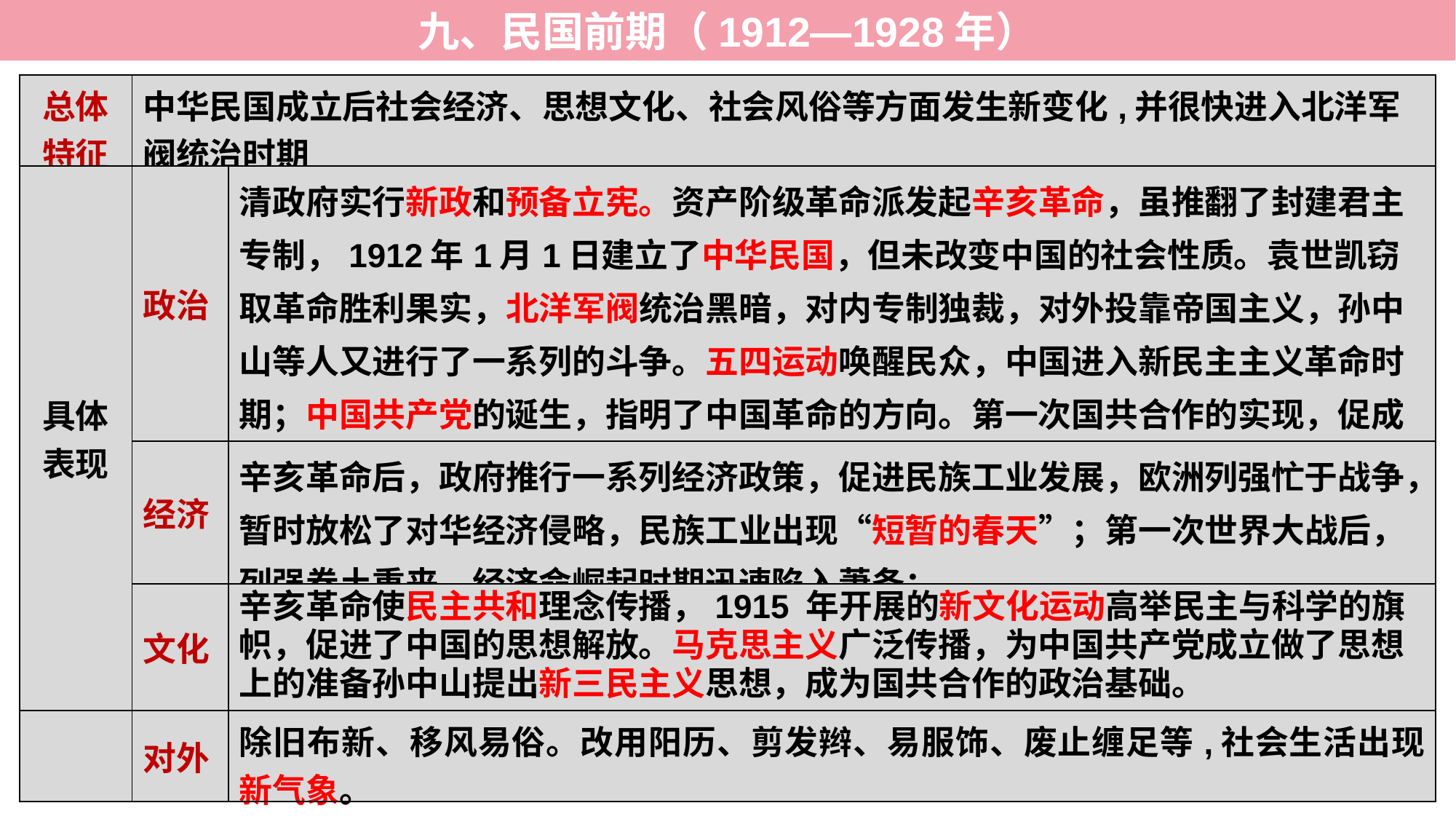

九、民国前期（1912—1928年）
| 总体特征 | 中华民国成立后社会经济、思想文化、社会风俗等方面发生新变化,并很快进入北洋军阀统治时期 |  |
| --- | --- | --- |
| 具体表现 | 政治 | 清政府实行新政和预备立宪。资产阶级革命派发起辛亥革命，虽推翻了封建君主专制，1912年1月1日建立了中华民国，但未改变中国的社会性质。袁世凯窃取革命胜利果实，北洋军阀统治黑暗，对内专制独裁，对外投靠帝国主义，孙中山等人又进行了一系列的斗争。五四运动唤醒民众，中国进入新民主主义革命时期；中国共产党的诞生，指明了中国革命的方向。第一次国共合作的实现，促成国民革命高潮的到来。 |
|  | 经济 | 辛亥革命后，政府推行一系列经济政策，促进民族工业发展，欧洲列强忙于战争，暂时放松了对华经济侵略，民族工业出现“短暂的春天”；第一次世界大战后，列强卷土重来，经济命崛起时期迅速陷入萧条； |
|  | 文化 | 辛亥革命使民主共和理念传播，1915 年开展的新文化运动高举民主与科学的旗帜，促进了中国的思想解放。马克思主义广泛传播，为中国共产党成立做了思想上的准备孙中山提出新三民主义思想，成为国共合作的政治基础。 |
|  | 对外 | 除旧布新、移风易俗。改用阳历、剪发辫、易服饰、废止缠足等,社会生活出现新气象。 |